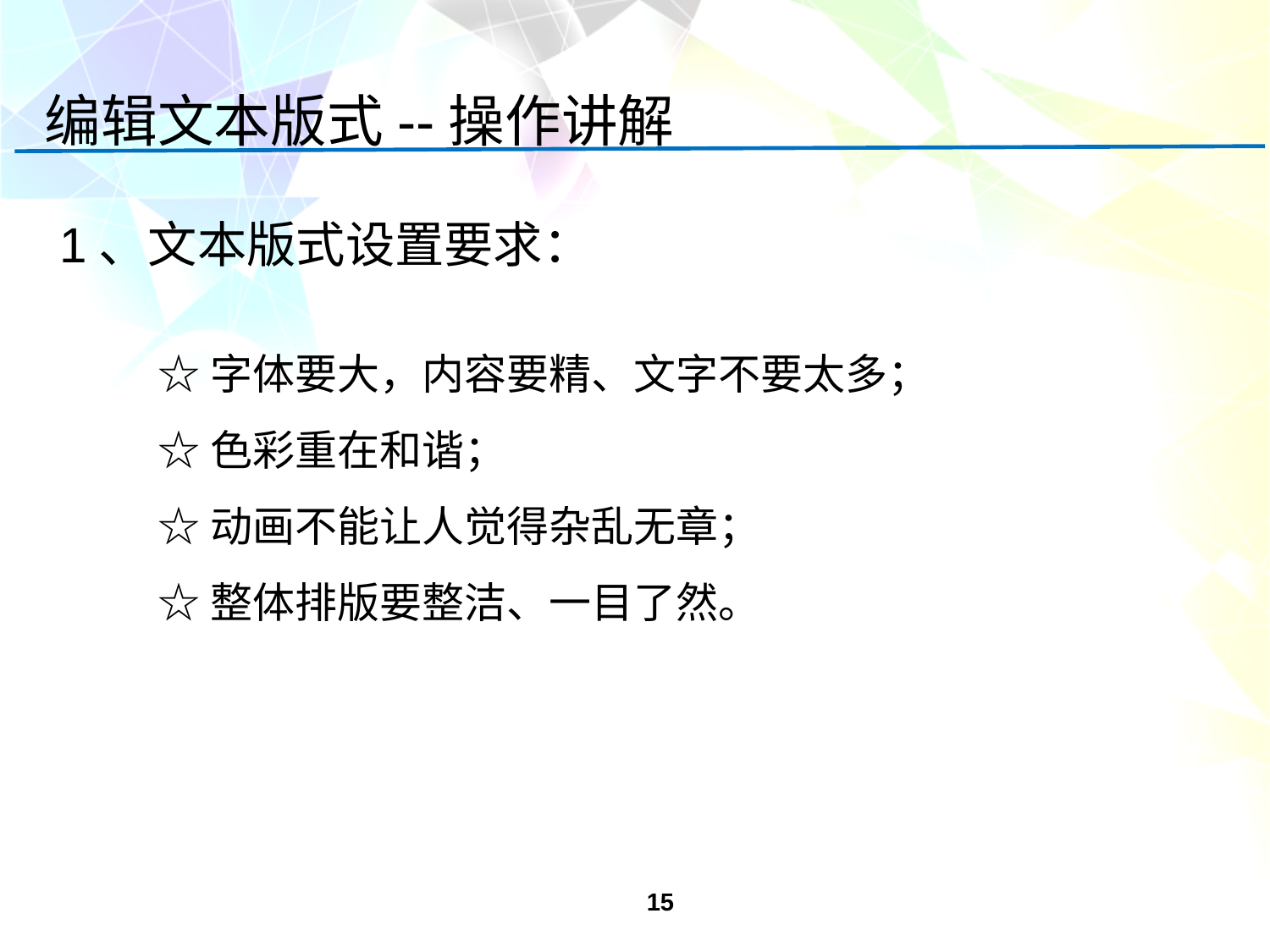

编辑文本版式--操作讲解
1、文本版式设置要求：
☆字体要大，内容要精、文字不要太多；
☆色彩重在和谐；
☆动画不能让人觉得杂乱无章；
☆整体排版要整洁、一目了然。
15